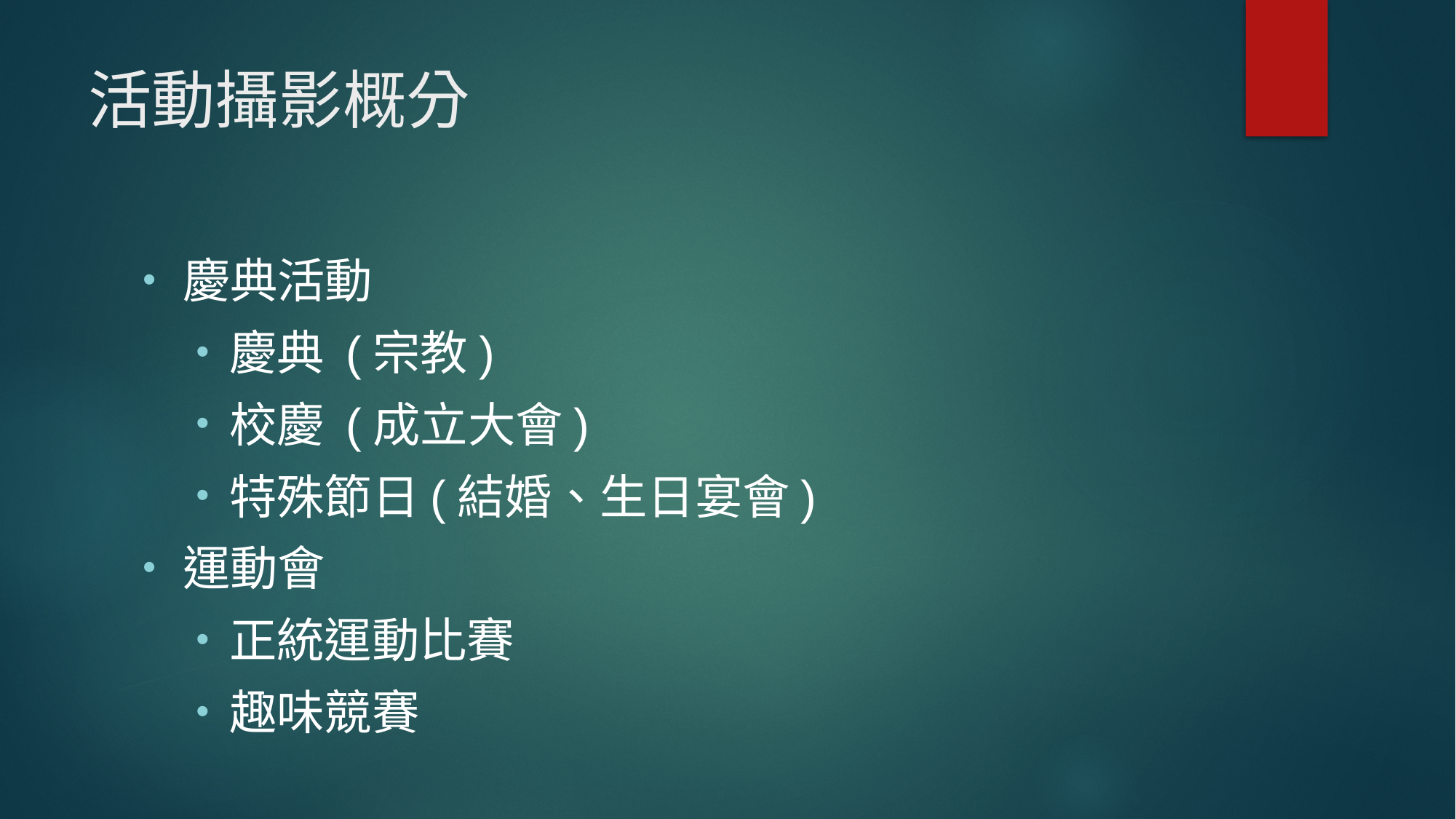

# 活動攝影概分
慶典活動
慶典 (宗教)
校慶 (成立大會)
特殊節日(結婚、生日宴會)
運動會
正統運動比賽
趣味競賽